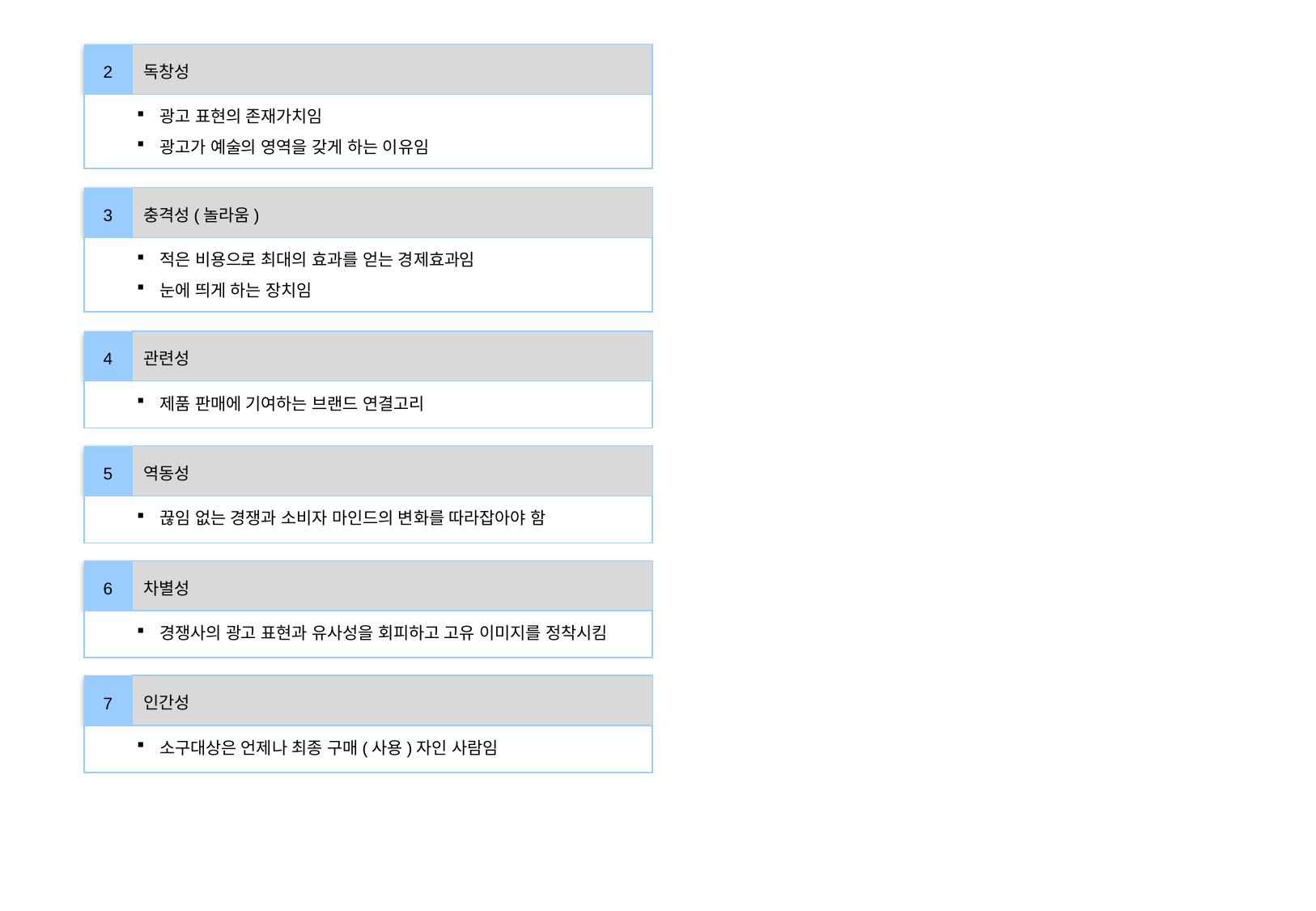

2
독창성

광고 표현의 존재가치임
광고가 예술의 영역을 갖게 하는 이유임
3
충격성(놀라움)

적은 비용으로 최대의 효과를 얻는 경제효과임
눈에 띄게 하는 장치임
4
관련성

제품 판매에 기여하는 브랜드 연결고리
5
역동성

끊임 없는 경쟁과 소비자 마인드의 변화를 따라잡아야 함
6
차별성

경쟁사의 광고 표현과 유사성을 회피하고 고유 이미지를 정착시킴
7
인간성

소구대상은 언제나 최종 구매(사용)자인 사람임